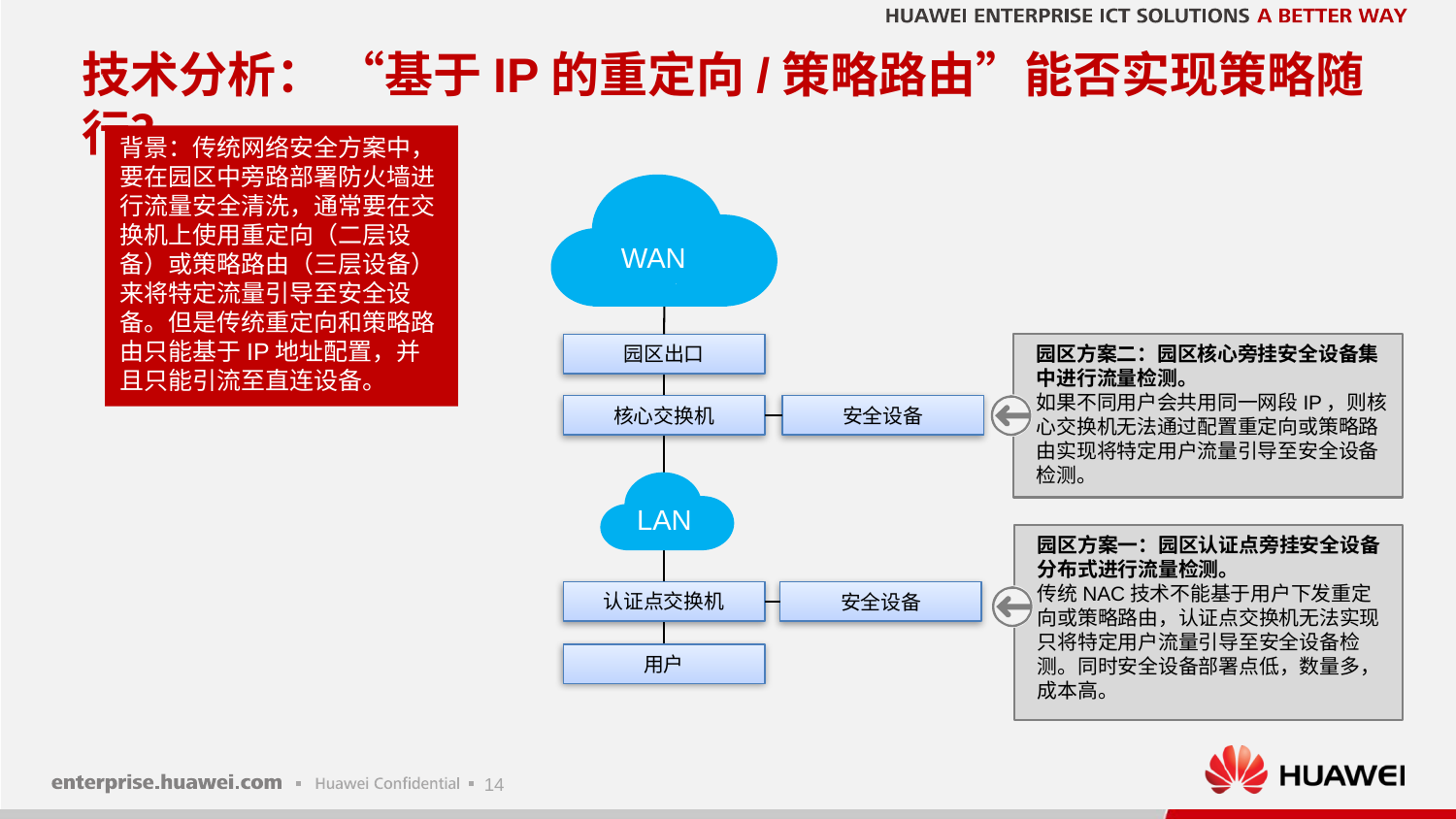

# 技术分析： “基于IP的重定向/策略路由”能否实现策略随行？
背景：传统网络安全方案中，要在园区中旁路部署防火墙进行流量安全清洗，通常要在交换机上使用重定向（二层设备）或策略路由（三层设备）来将特定流量引导至安全设备。但是传统重定向和策略路由只能基于IP地址配置，并且只能引流至直连设备。

WAN
园区方案二：园区核心旁挂安全设备集中进行流量检测。
如果不同用户会共用同一网段IP，则核心交换机无法通过配置重定向或策略路由实现将特定用户流量引导至安全设备检测。

园区出口
核心交换机
安全设备

LAN
园区方案一：园区认证点旁挂安全设备分布式进行流量检测。
传统NAC技术不能基于用户下发重定向或策略路由，认证点交换机无法实现只将特定用户流量引导至安全设备检测。同时安全设备部署点低，数量多，成本高。

认证点交换机
安全设备
用户